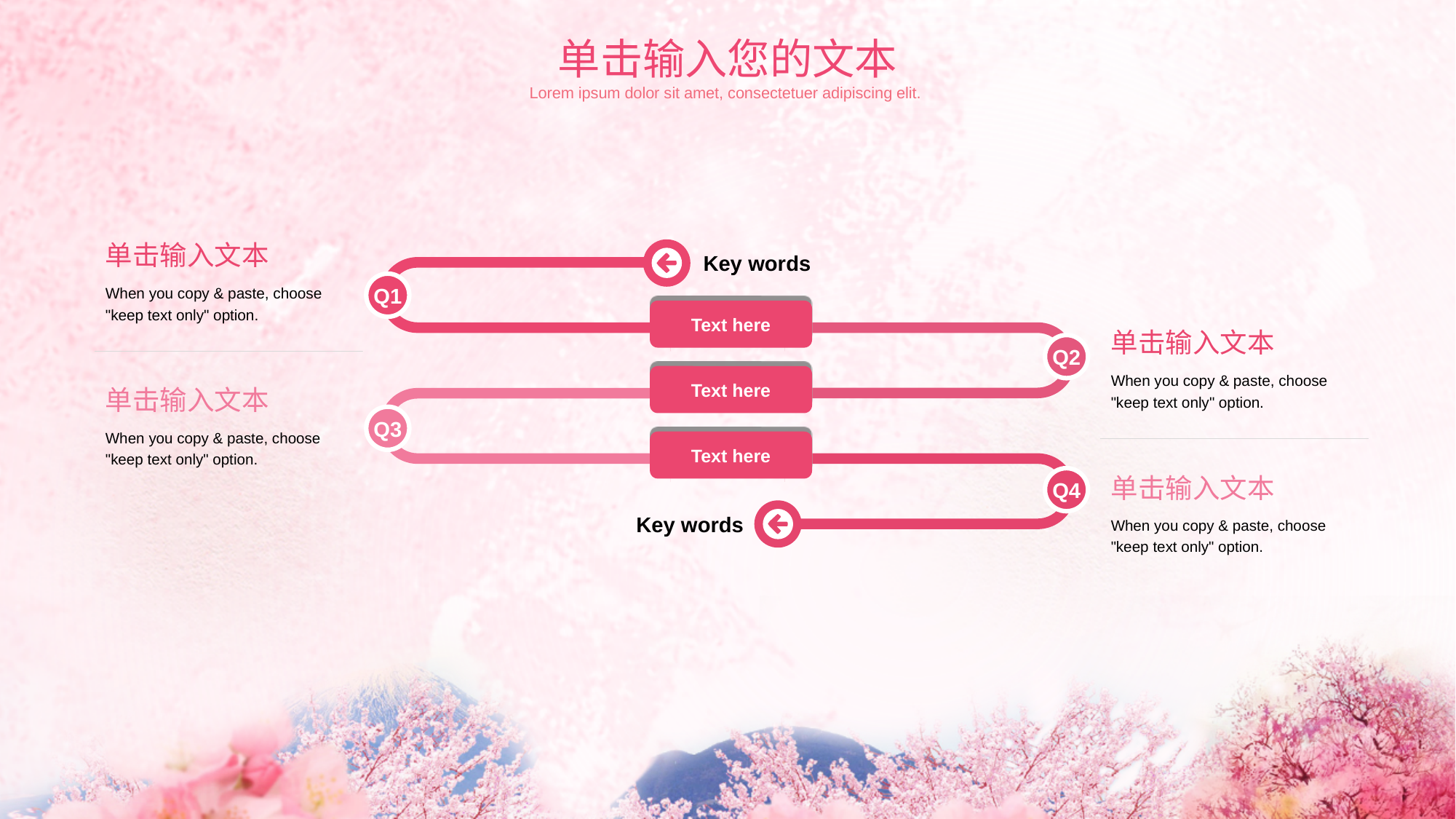

单击输入您的文本
Lorem ipsum dolor sit amet, consectetuer adipiscing elit.
单击输入文本

Key words

Text here

Text here
Text here

Key words
Q1
When you copy & paste, choose "keep text only" option.
单击输入文本
Q2
When you copy & paste, choose "keep text only" option.
单击输入文本
Q3
When you copy & paste, choose "keep text only" option.
单击输入文本
Q4
When you copy & paste, choose "keep text only" option.